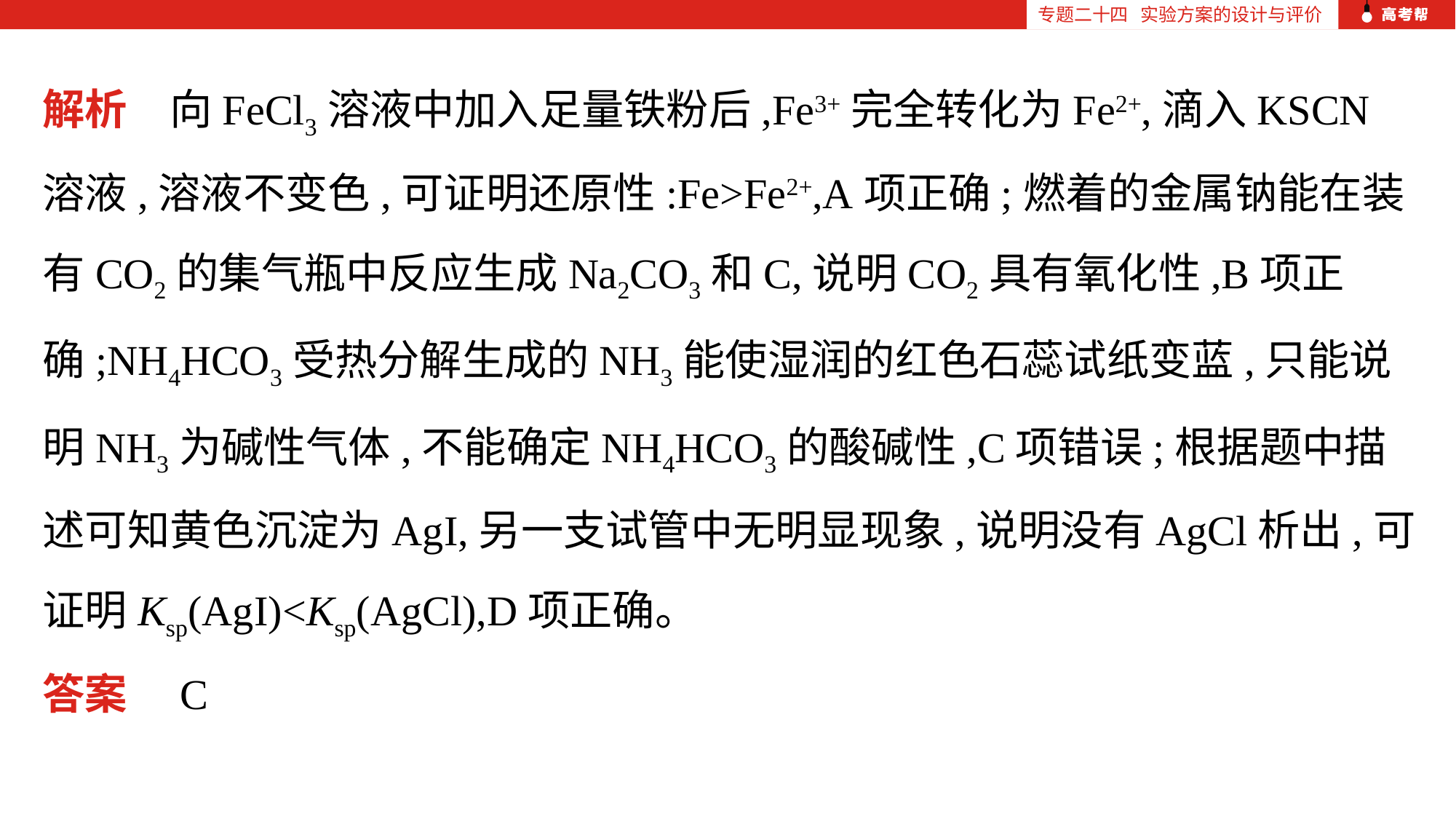

专题二十四   实验方案的设计与评价
解析　向FeCl3溶液中加入足量铁粉后,Fe3+完全转化为Fe2+,滴入KSCN溶液,溶液不变色,可证明还原性:Fe>Fe2+,A项正确;燃着的金属钠能在装有CO2的集气瓶中反应生成Na2CO3和C,说明CO2具有氧化性,B项正确;NH4HCO3受热分解生成的NH3能使湿润的红色石蕊试纸变蓝,只能说明NH3为碱性气体,不能确定NH4HCO3的酸碱性,C项错误;根据题中描述可知黄色沉淀为AgI,另一支试管中无明显现象,说明没有AgCl析出,可证明Ksp(AgI)<Ksp(AgCl),D项正确。
答案　C